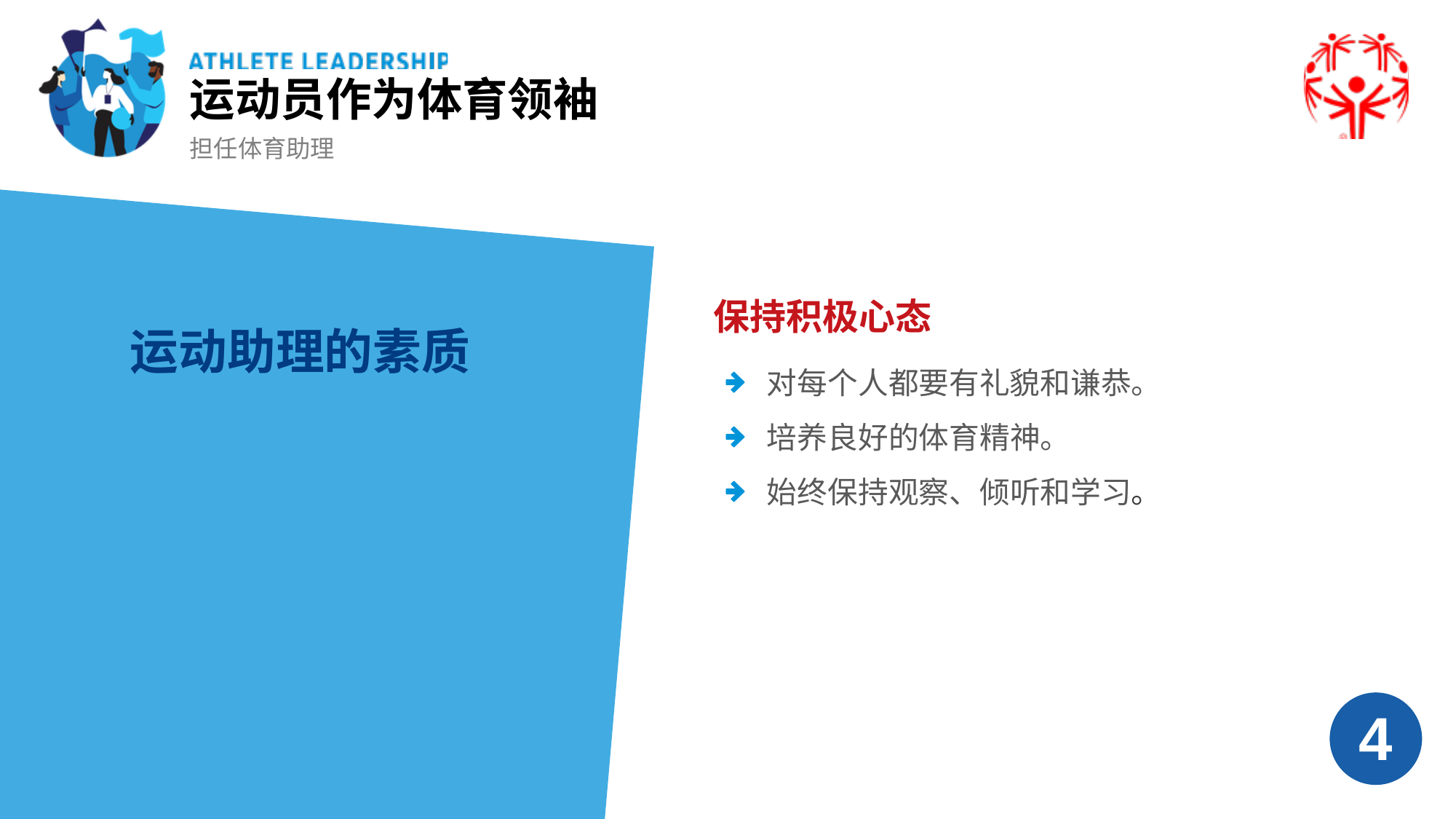

运动员作为体育领袖
担任体育助理
保持积极心态
运动助理的素质
对每个人都要有礼貌和谦恭。
培养良好的体育精神。
始终保持观察、倾听和学习。

4